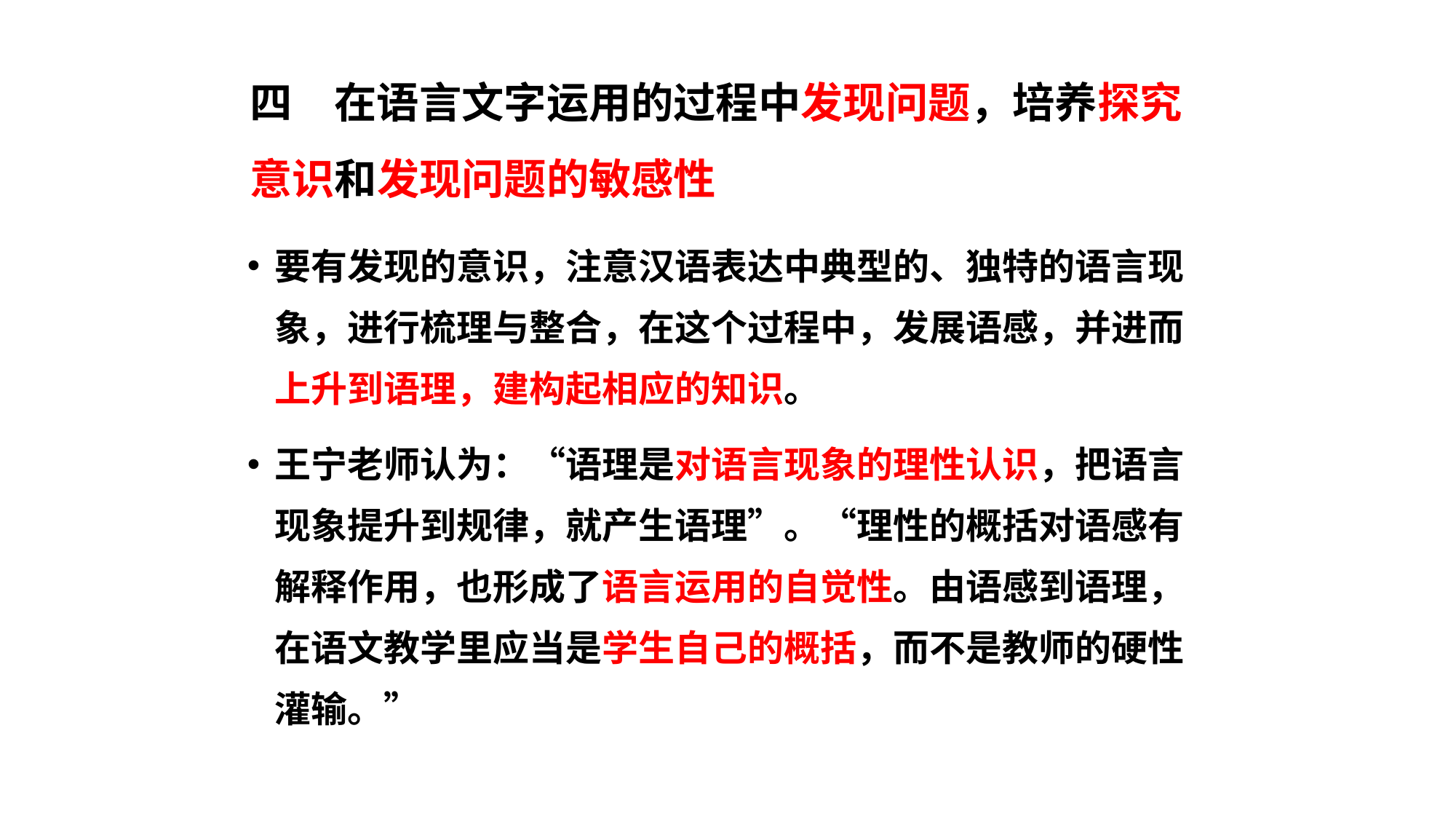

# 四　在语言文字运用的过程中发现问题，培养探究意识和发现问题的敏感性
要有发现的意识，注意汉语表达中典型的、独特的语言现象，进行梳理与整合，在这个过程中，发展语感，并进而上升到语理，建构起相应的知识。
王宁老师认为：“语理是对语言现象的理性认识，把语言现象提升到规律，就产生语理”。“理性的概括对语感有解释作用，也形成了语言运用的自觉性。由语感到语理，在语文教学里应当是学生自己的概括，而不是教师的硬性灌输。”